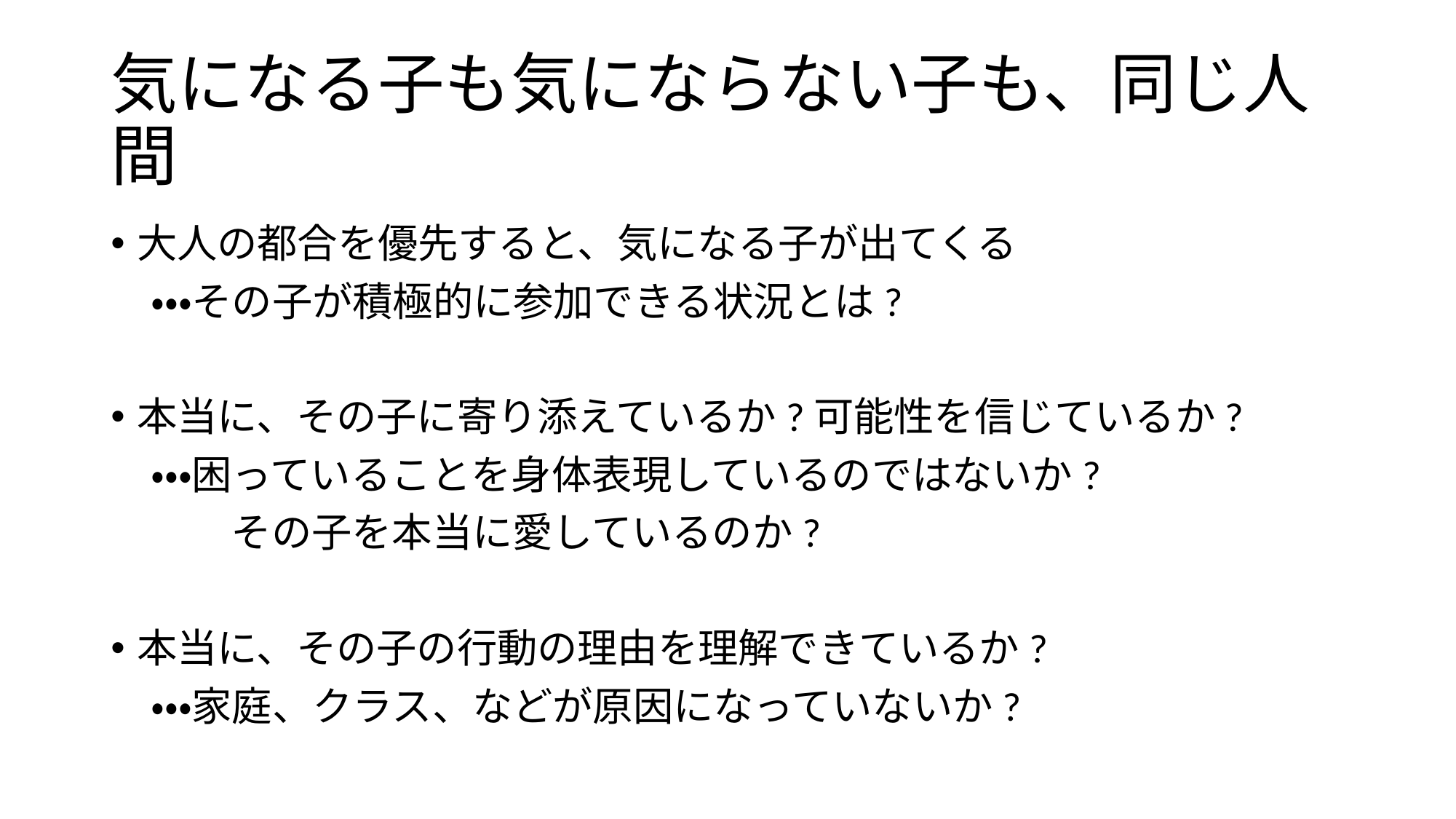

# 気になる子も気にならない子も、同じ人間
大人の都合を優先すると、気になる子が出てくる
　・・・その子が積極的に参加できる状況とは?

本当に、その子に寄り添えているか?可能性を信じているか?
　・・・困っていることを身体表現しているのではないか?
　　　その子を本当に愛しているのか?

本当に、その子の行動の理由を理解できているか?
　・・・家庭、クラス、などが原因になっていないか?